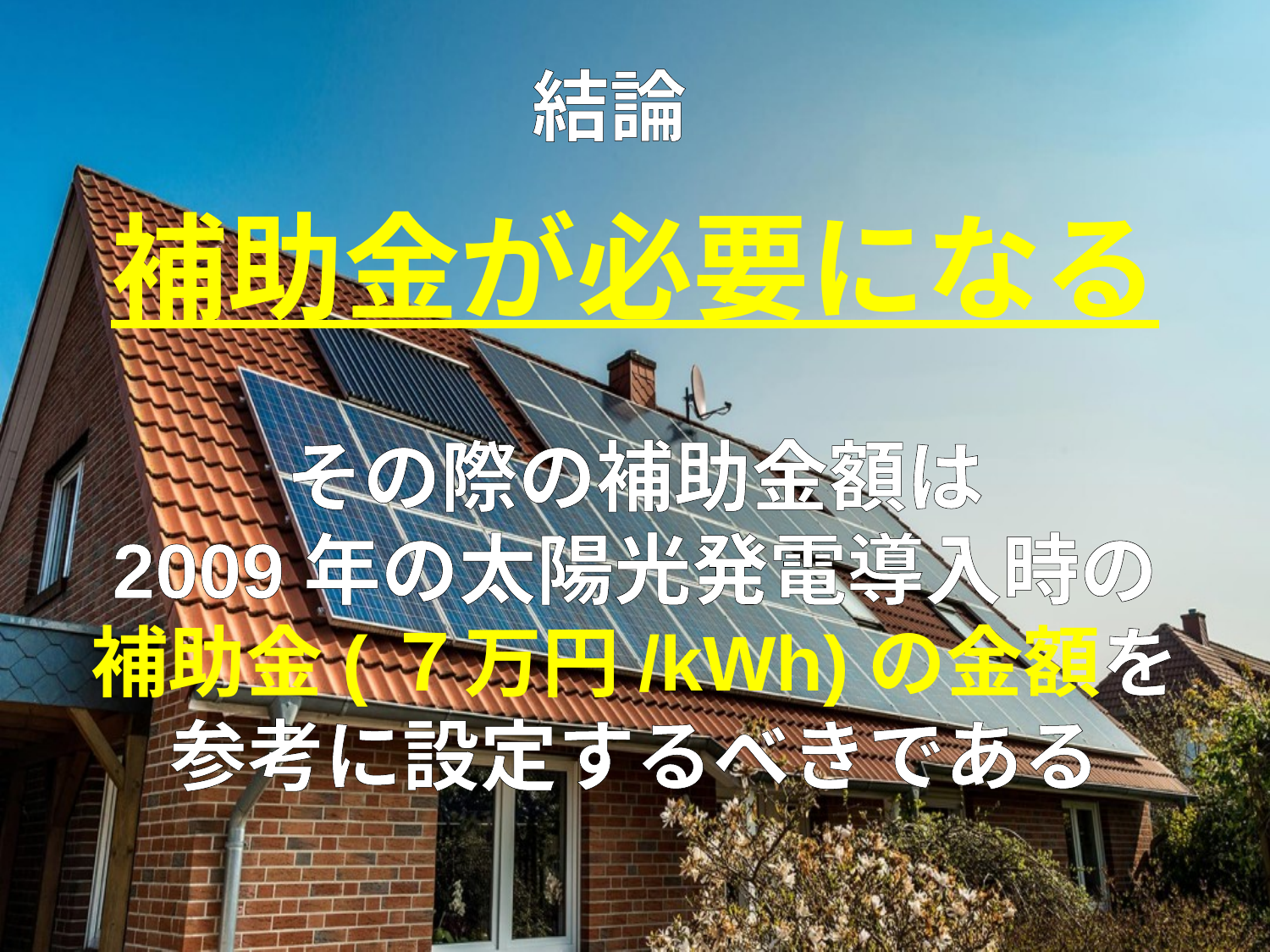

結論
補助金が必要になる

その際の補助金額は
2009年の太陽光発電導入時の
補助金(７万円/kWh)の金額を
参考に設定するべきである